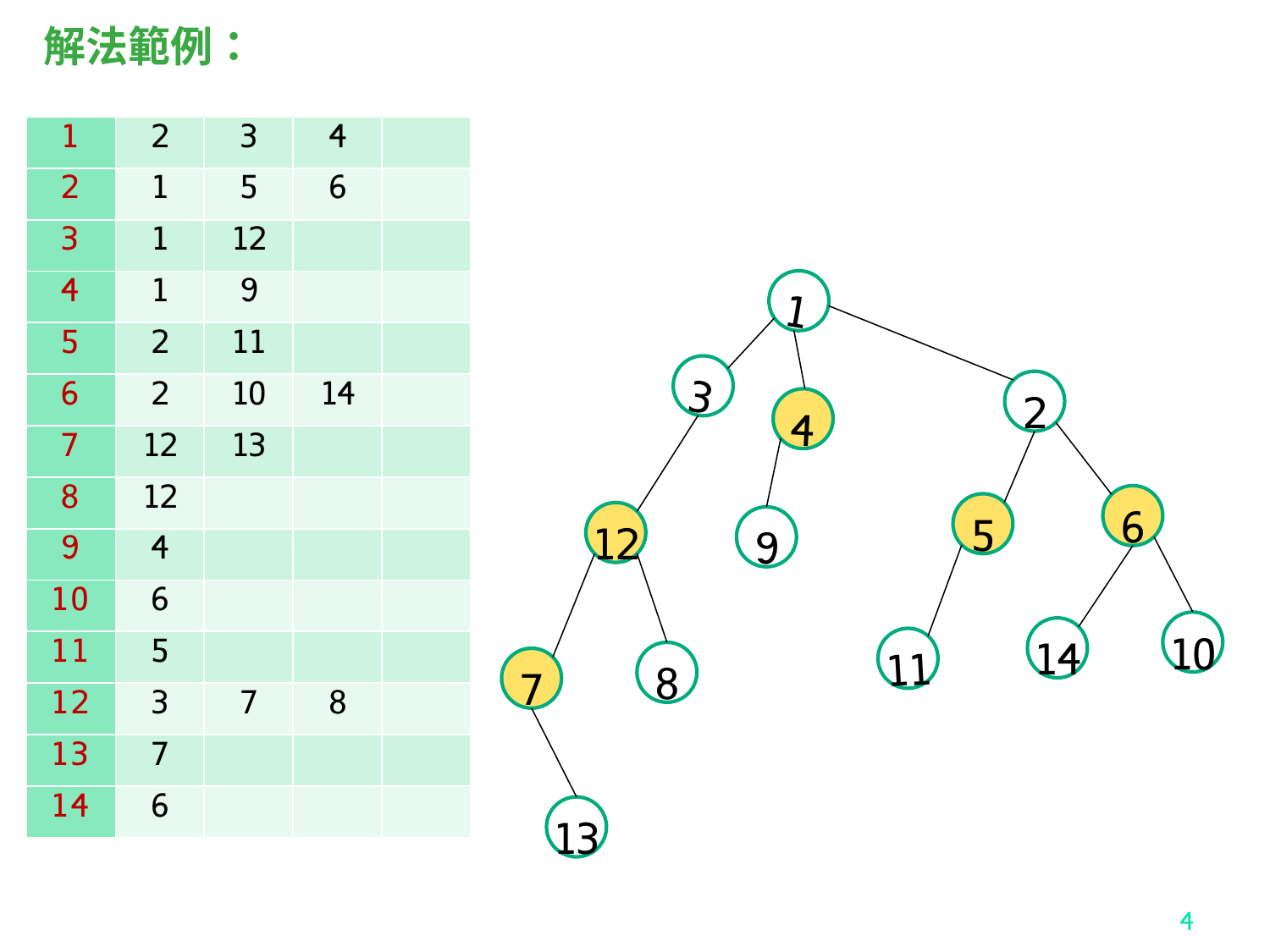

解法範例：
| 1 | 2 | 3 | 4 |  |
| --- | --- | --- | --- | --- |
| 2 | 1 | 5 | 6 |  |
| 3 | 1 | 12 |  |  |
| 4 | 1 | 9 |  |  |
| 5 | 2 | 11 |  |  |
| 6 | 2 | 10 | 14 |  |
| 7 | 12 | 13 |  |  |
| 8 | 12 |  |  |  |
| 9 | 4 |  |  |  |
| 10 | 6 |  |  |  |
| 11 | 5 |  |  |  |
| 12 | 3 | 7 | 8 |  |
| 13 | 7 |  |  |  |
| 14 | 6 |  |  |  |
1
3
2
4
6
5
12
9
10
14
11
8
7
13
4